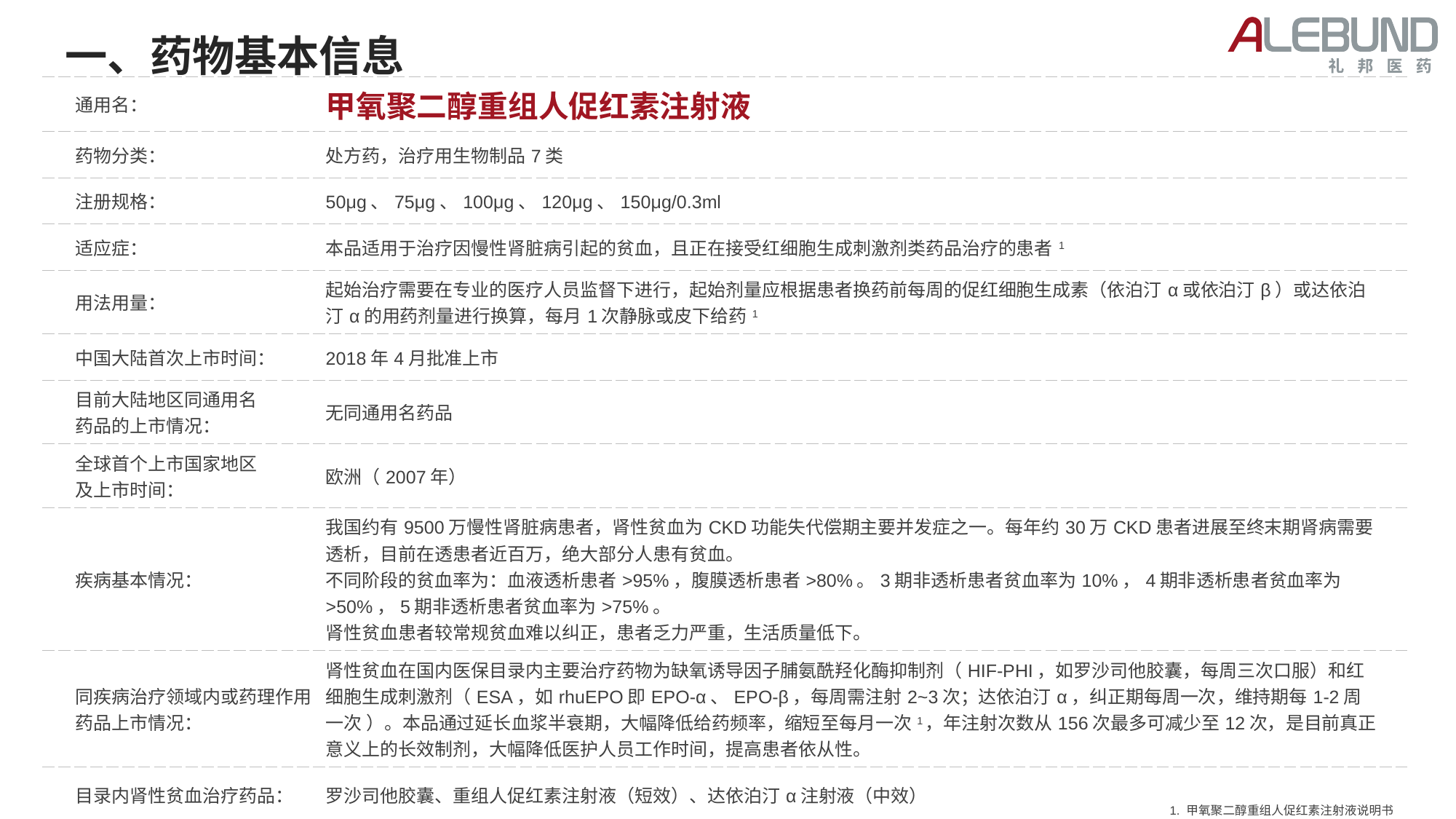

一、药物基本信息
| 通用名： | 甲氧聚二醇重组人促红素注射液 |
| --- | --- |
| 药物分类： | 处方药，治疗用生物制品7类 |
| 注册规格： | 50μg、75μg、100μg、120μg、150μg/0.3ml |
| 适应症： | 本品适用于治疗因慢性肾脏病引起的贫血，且正在接受红细胞生成刺激剂类药品治疗的患者1 |
| 用法用量： | 起始治疗需要在专业的医疗人员监督下进行，起始剂量应根据患者换药前每周的促红细胞生成素（依泊汀α或依泊汀β）或达依泊汀α的用药剂量进行换算，每月1次静脉或皮下给药1 |
| 中国大陆首次上市时间： | 2018年4月批准上市 |
| 目前大陆地区同通用名 药品的上市情况： | 无同通用名药品 |
| 全球首个上市国家地区 及上市时间： | 欧洲（2007年） |
| 疾病基本情况： | 我国约有9500万慢性肾脏病患者，肾性贫血为CKD功能失代偿期主要并发症之一。每年约30万CKD患者进展至终末期肾病需要透析，目前在透患者近百万，绝大部分人患有贫血。 不同阶段的贫血率为：血液透析患者>95%，腹膜透析患者>80%。3期非透析患者贫血率为10%，4期非透析患者贫血率为>50%，5期非透析患者贫血率为>75%。 肾性贫血患者较常规贫血难以纠正，患者乏力严重，生活质量低下。 |
| 同疾病治疗领域内或药理作用药品上市情况： | 肾性贫血在国内医保目录内主要治疗药物为缺氧诱导因子脯氨酰羟化酶抑制剂（HIF-PHI，如罗沙司他胶囊，每周三次口服）和红细胞生成刺激剂（ESA，如rhuEPO即EPO-α、EPO-β，每周需注射2~3次；达依泊汀α，纠正期每周一次，维持期每1-2周一次 ）。本品通过延⻓⾎浆半衰期，⼤幅降低给药频率，缩短⾄每月⼀次1，年注射次数从156次最多可减少⾄12次，是目前真正意义上的长效制剂，⼤幅降低医护⼈员⼯作时间，提⾼患者依从性。 |
| 目录内肾性贫血治疗药品： | 罗沙司他胶囊、重组人促红素注射液（短效）、达依泊汀α注射液（中效） |
| 目录内参照药品建议： | 罗沙司他胶囊（罗沙司他是该治疗领域内临床应用最广泛的目录内药品，2022年销售金额14.6亿元，市场份额较高。） |
1. 甲氧聚二醇重组人促红素注射液说明书